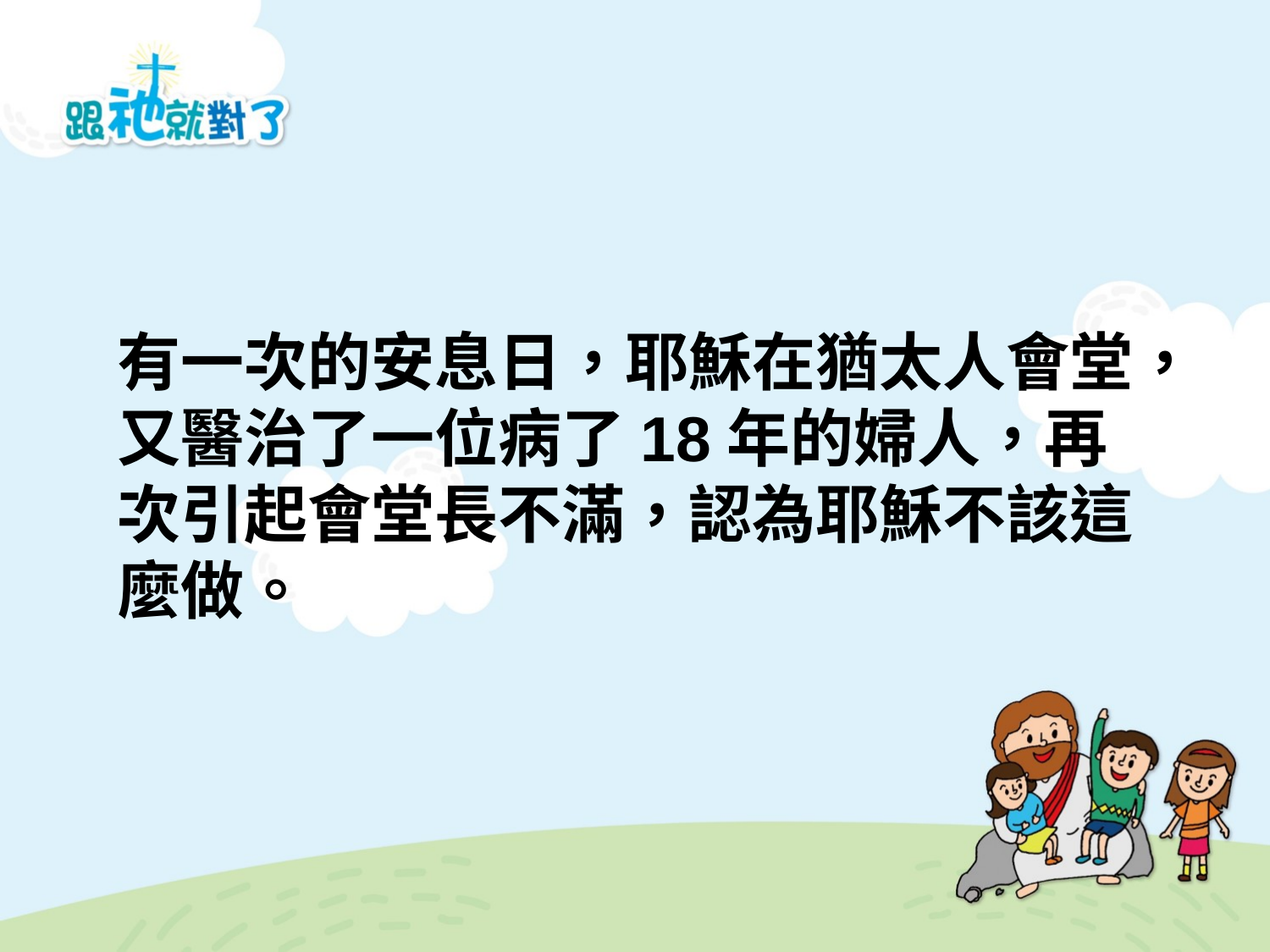

有一次的安息日，耶穌在猶太人會堂，又醫治了一位病了18年的婦人，再次引起會堂長不滿，認為耶穌不該這麼做。